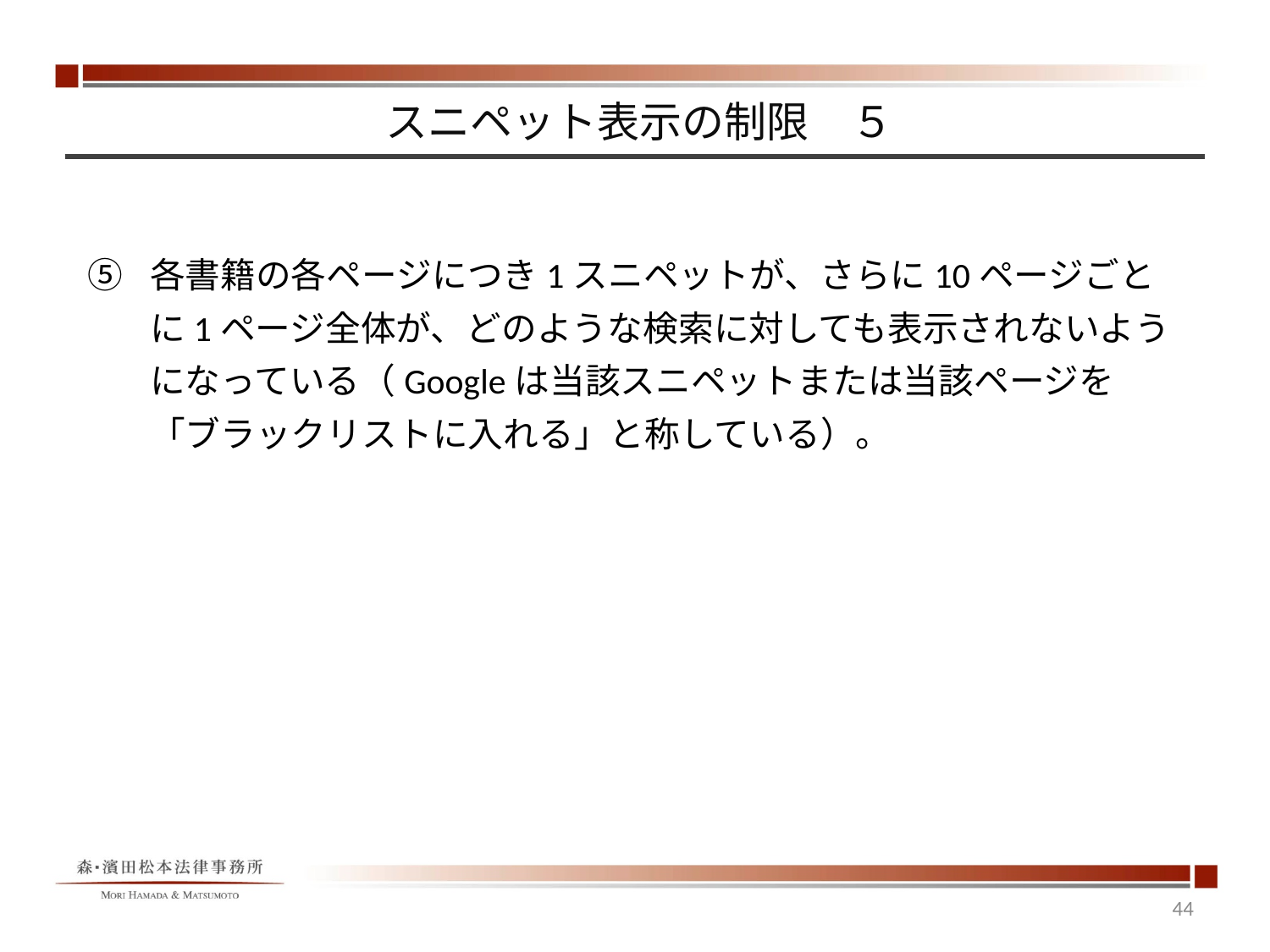

# スニペット表示の制限　５
⑤	各書籍の各ページにつき1スニペットが、さらに10ページごとに1ページ全体が、どのような検索に対しても表示されないようになっている（Googleは当該スニペットまたは当該ページを「ブラックリストに入れる」と称している）。
44